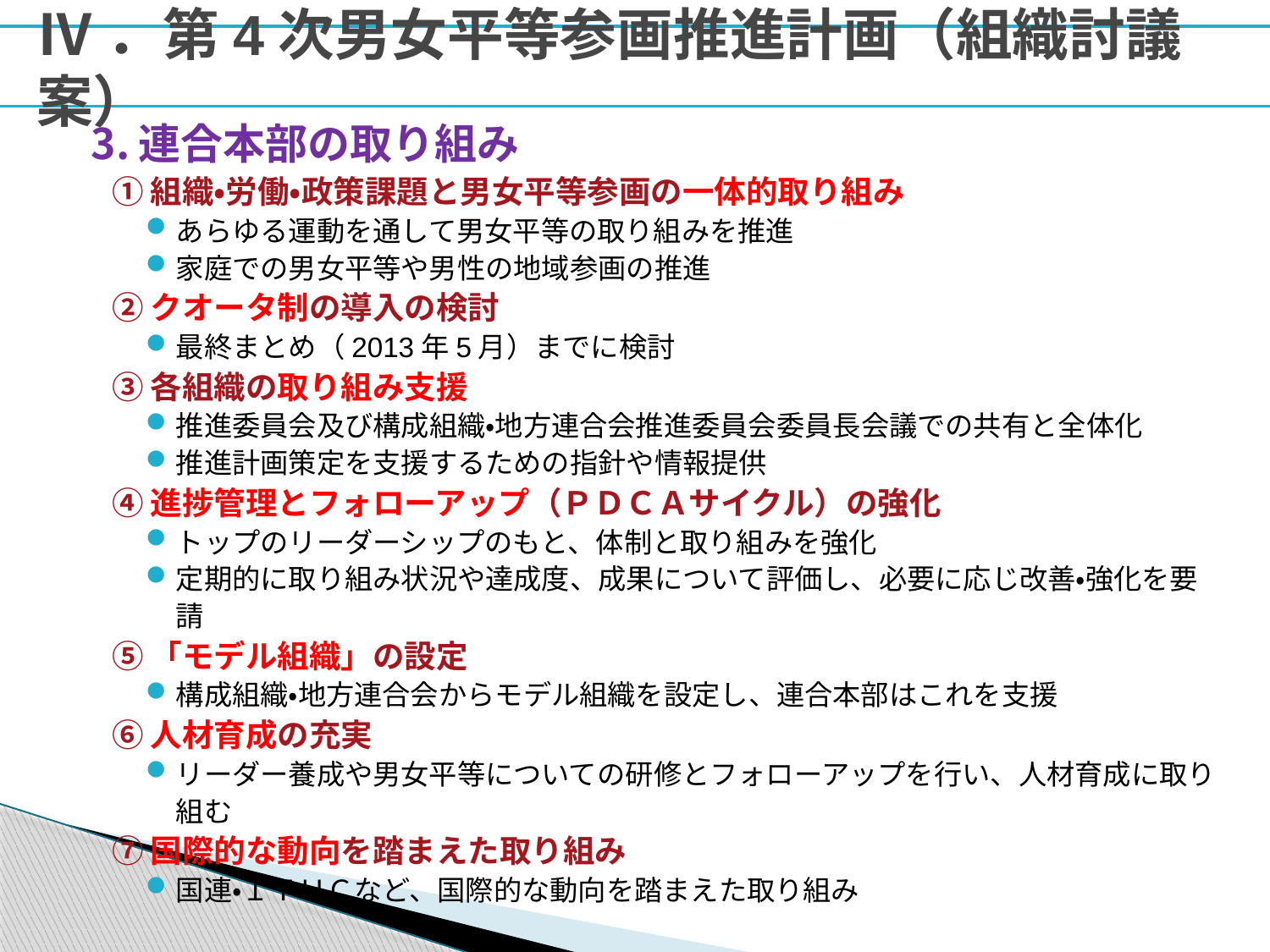

# Ⅳ．第4次男女平等参画推進計画（組織討議案）
連合本部の取り組み
組織・労働・政策課題と男女平等参画の一体的取り組み
あらゆる運動を通して男女平等の取り組みを推進
家庭での男女平等や男性の地域参画の推進
クオータ制の導入の検討
最終まとめ（2013年5月）までに検討
各組織の取り組み支援
推進委員会及び構成組織・地方連合会推進委員会委員長会議での共有と全体化
推進計画策定を支援するための指針や情報提供
進捗管理とフォローアップ（ＰＤＣＡサイクル）の強化
トップのリーダーシップのもと、体制と取り組みを強化
定期的に取り組み状況や達成度、成果について評価し、必要に応じ改善・強化を要請
「モデル組織」の設定
構成組織・地方連合会からモデル組織を設定し、連合本部はこれを支援
人材育成の充実
リーダー養成や男女平等についての研修とフォローアップを行い、人材育成に取り組む
国際的な動向を踏まえた取り組み
国連・ＩＴＵＣなど、国際的な動向を踏まえた取り組み